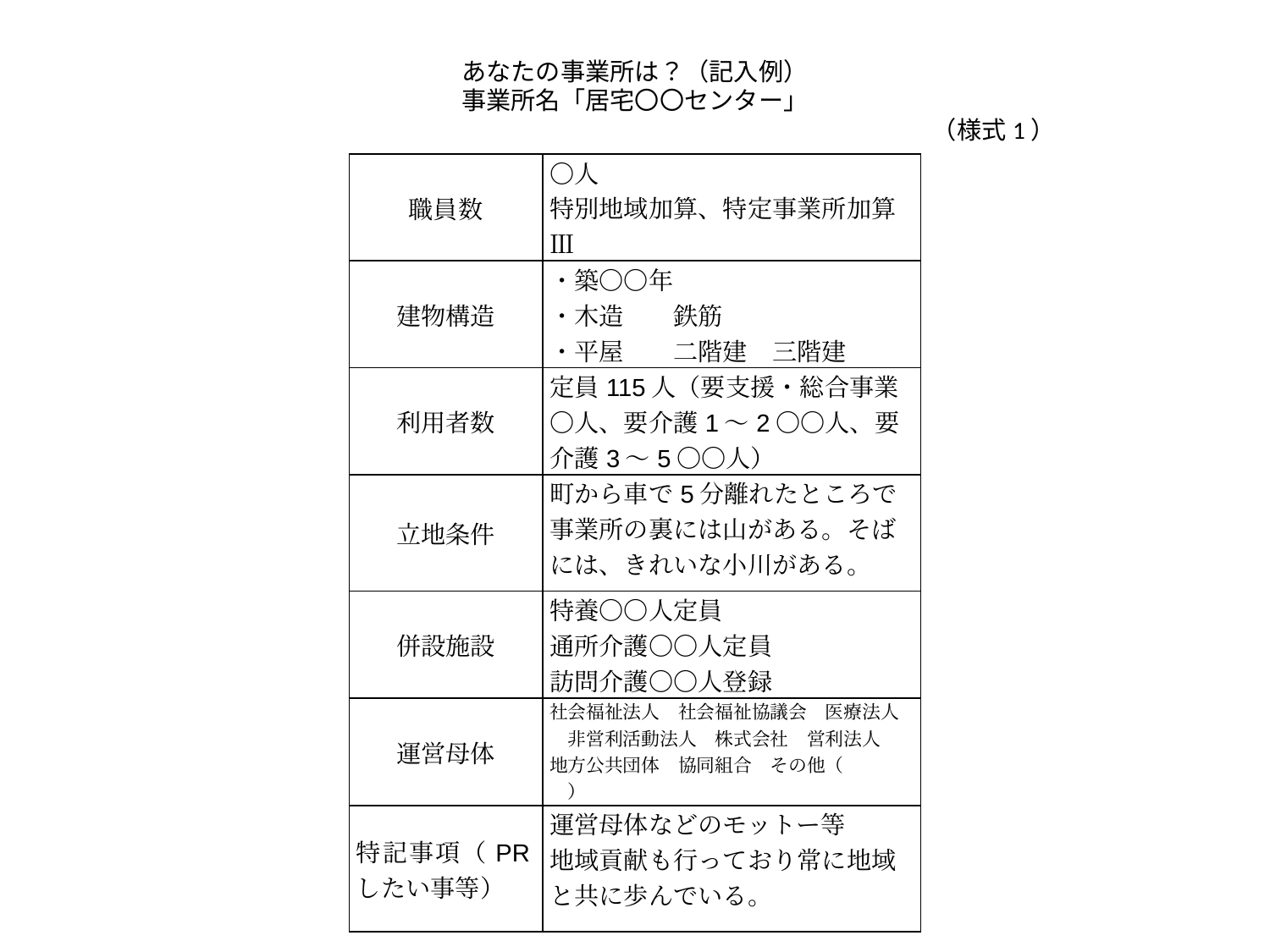

# あなたの事業所は？（記入例） 事業所名「居宅〇〇センター」 　　　　　　　　　　　　　　　　　　　　　　　　　　　　　（様式1）
| 職員数 | 〇人 特別地域加算、特定事業所加算Ⅲ |
| --- | --- |
| 建物構造 | ・築〇〇年 ・木造　　鉄筋 ・平屋　　二階建　三階建 |
| 利用者数 | 定員115人（要支援・総合事業〇人、要介護1～2〇〇人、要介護3～5〇〇人） |
| 立地条件 | 町から車で5分離れたところで事業所の裏には山がある。そばには、きれいな小川がある。 |
| 併設施設 | 特養〇〇人定員 通所介護〇〇人定員 訪問介護〇〇人登録 |
| 運営母体 | 社会福祉法人　社会福祉協議会　医療法人　非営利活動法人　株式会社　営利法人　地方公共団体　協同組合　その他（　　　） |
| 特記事項（PRしたい事等） | 運営母体などのモットー等 地域貢献も行っており常に地域と共に歩んでいる。 |